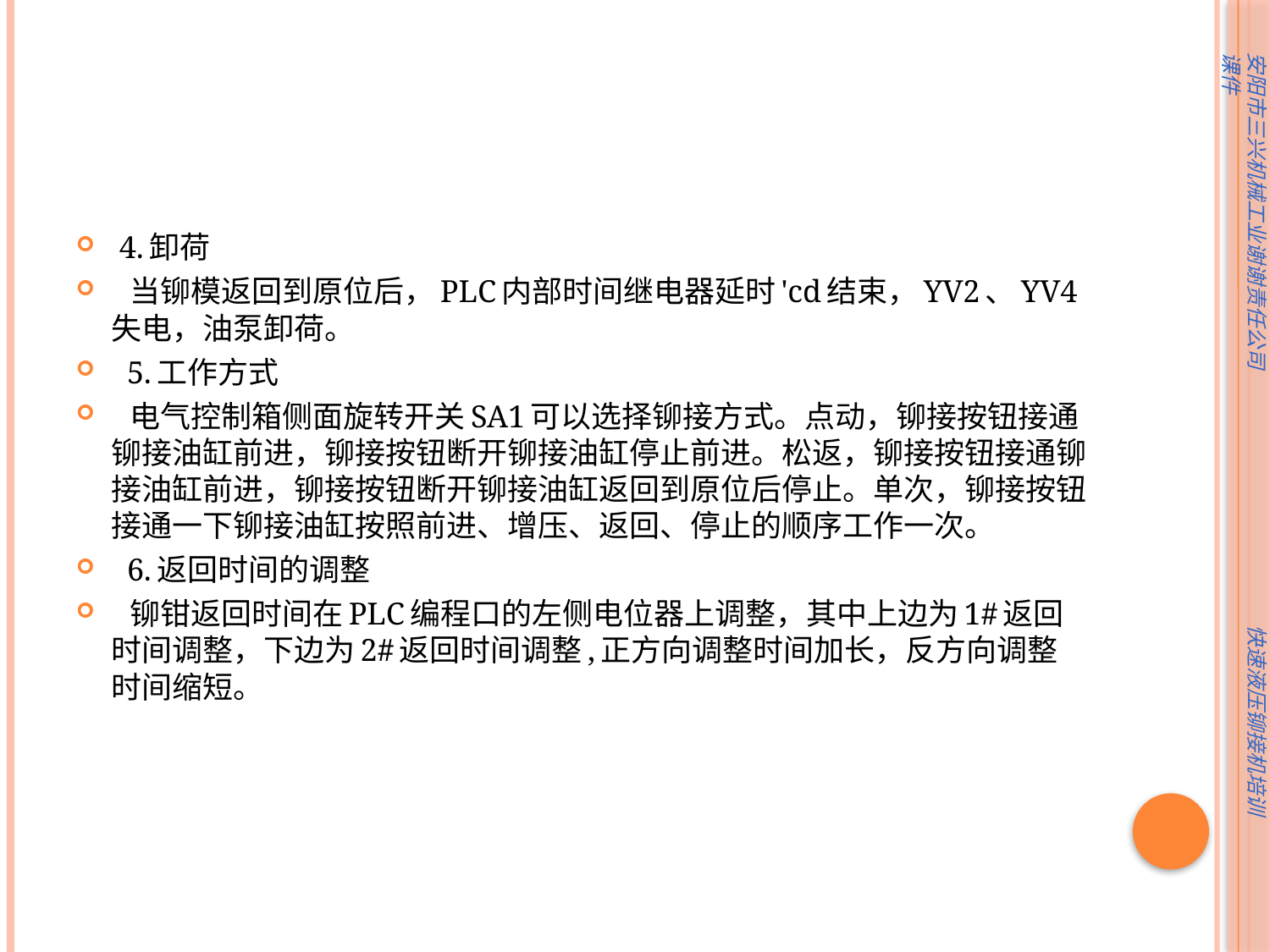

#
 4.卸荷
  当铆模返回到原位后，PLC内部时间继电器延时'cd结束，YV2、YV4失电，油泵卸荷。
  5.工作方式
  电气控制箱侧面旋转开关SA1可以选择铆接方式。点动，铆接按钮接通铆接油缸前进，铆接按钮断开铆接油缸停止前进。松返，铆接按钮接通铆接油缸前进，铆接按钮断开铆接油缸返回到原位后停止。单次，铆接按钮接通一下铆接油缸按照前进、增压、返回、停止的顺序工作一次。
  6.返回时间的调整
  铆钳返回时间在PLC编程口的左侧电位器上调整，其中上边为1#返回时间调整，下边为2#返回时间调整,正方向调整时间加长，反方向调整时间缩短。
安阳市三兴机械工业谢谢责任公司                                       快速液压铆接机培训课件